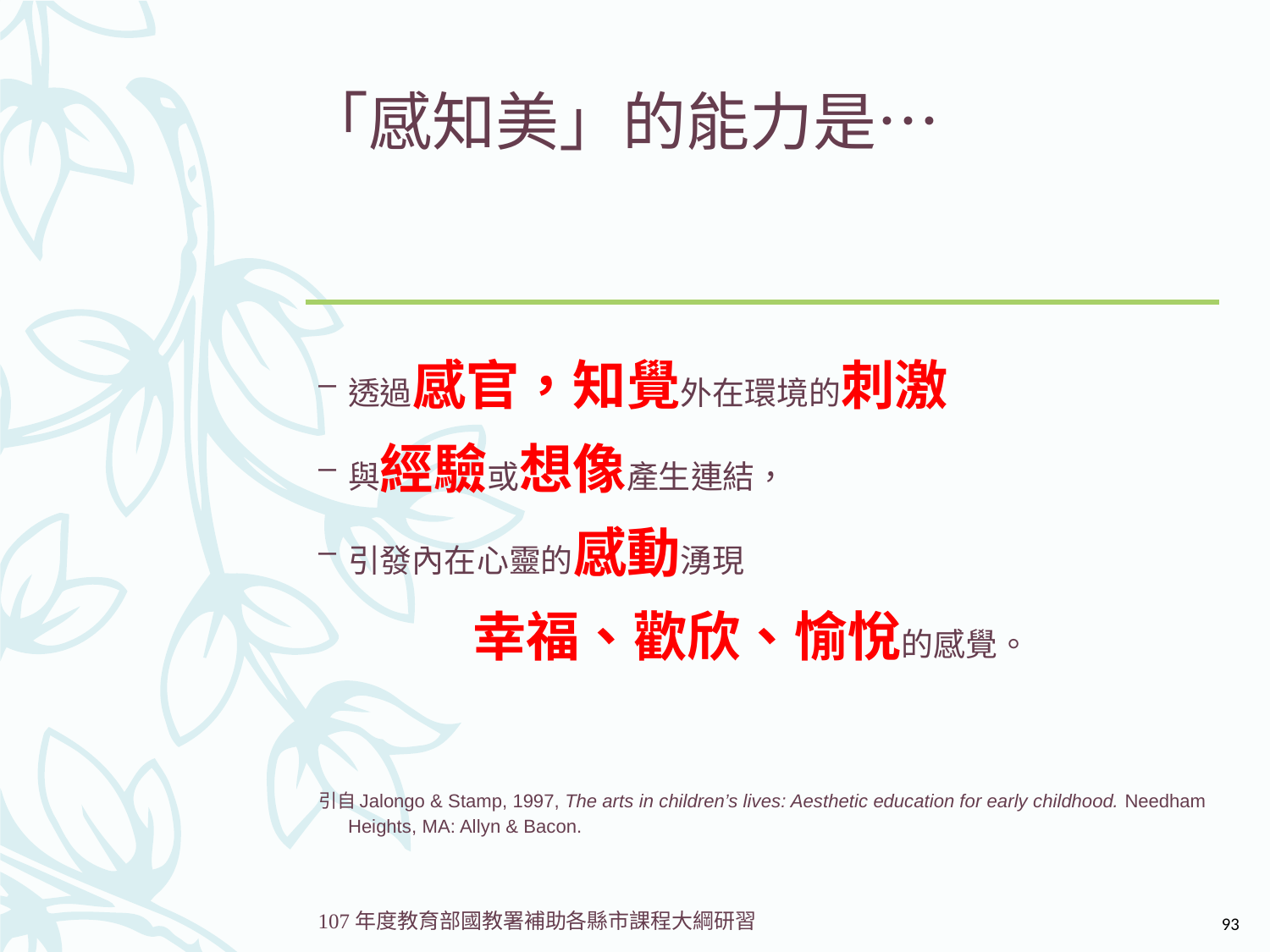

# 「感知美」的能力是…
透過感官，知覺外在環境的刺激
與經驗或想像產生連結，
引發內在心靈的感動湧現
            幸福、歡欣、愉悅的感覺。

引自Jalongo & Stamp, 1997, The arts in children’s lives: Aesthetic education for early childhood. Needham Heights, MA: Allyn & Bacon.
93
107年度教育部國教署補助各縣市課程大綱研習